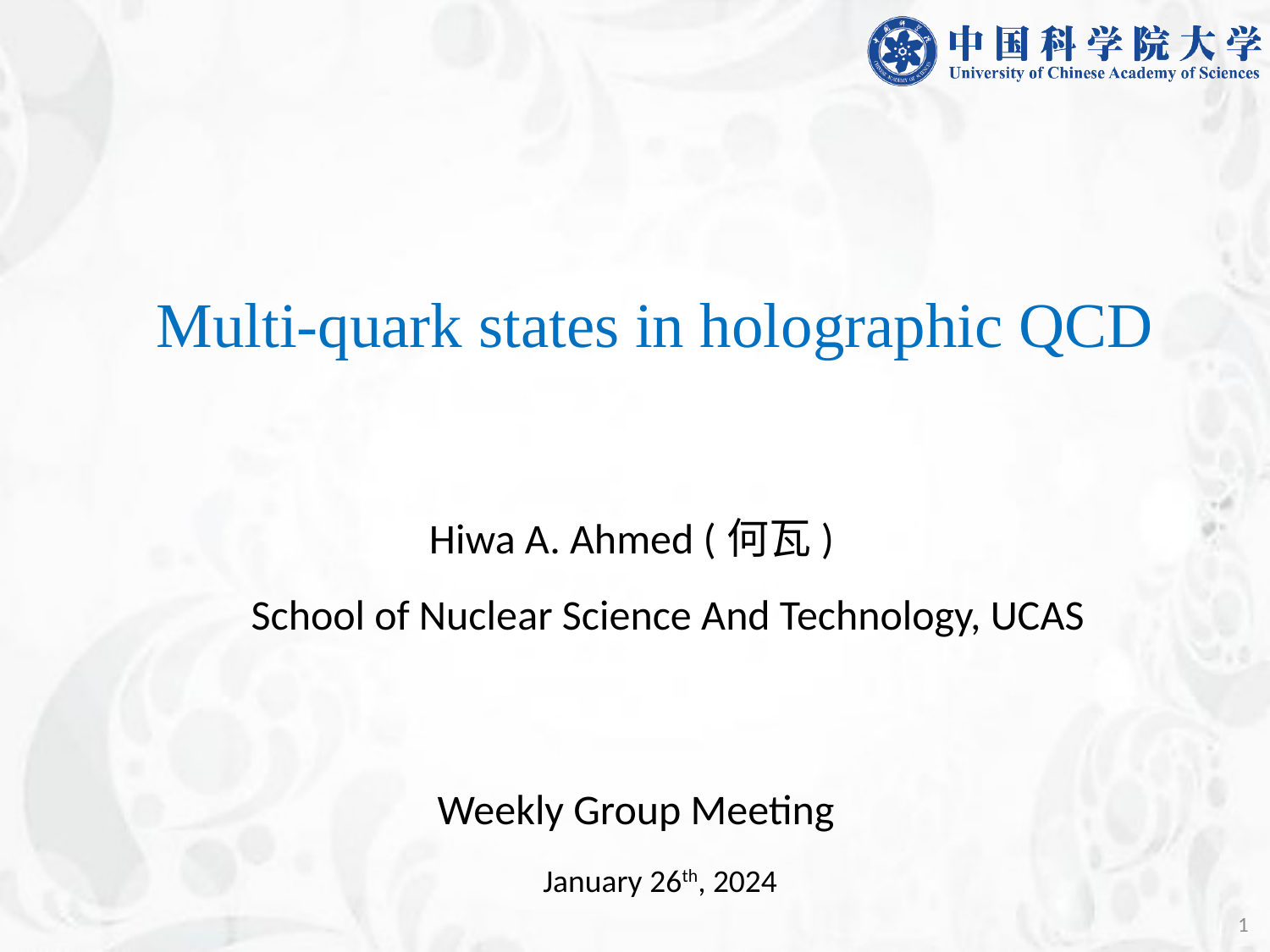

Multi-quark states in holographic QCD
Hiwa A. Ahmed (何瓦)
School of Nuclear Science And Technology, UCAS

Weekly Group Meeting
January 26th, 2024
1